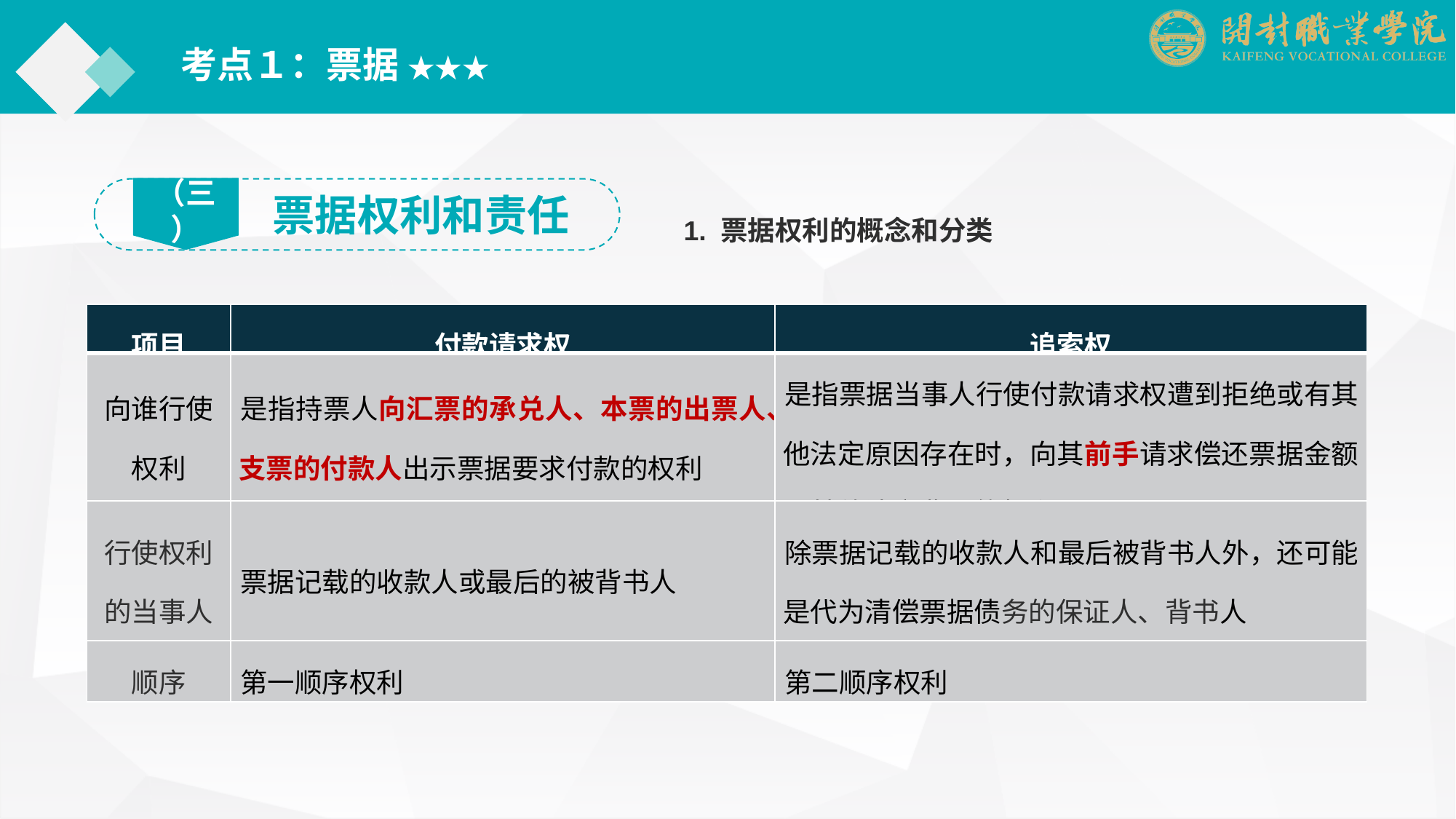

考点１：票据 ★★★
（三）

票据权利和责任
1. 票据权利的概念和分类
| 项目 | 付款请求权 | 追索权 |
| --- | --- | --- |
| 向谁行使权利 | 是指持票人向汇票的承兑人、本票的出票人、支票的付款人出示票据要求付款的权利 | 是指票据当事人行使付款请求权遭到拒绝或有其他法定原因存在时，向其前手请求偿还票据金额及其他法定费用的权利 |
| 行使权利的当事人 | 票据记载的收款人或最后的被背书人 | 除票据记载的收款人和最后被背书人外，还可能是代为清偿票据债务的保证人、背书人 |
| 顺序 | 第一顺序权利 | 第二顺序权利 |